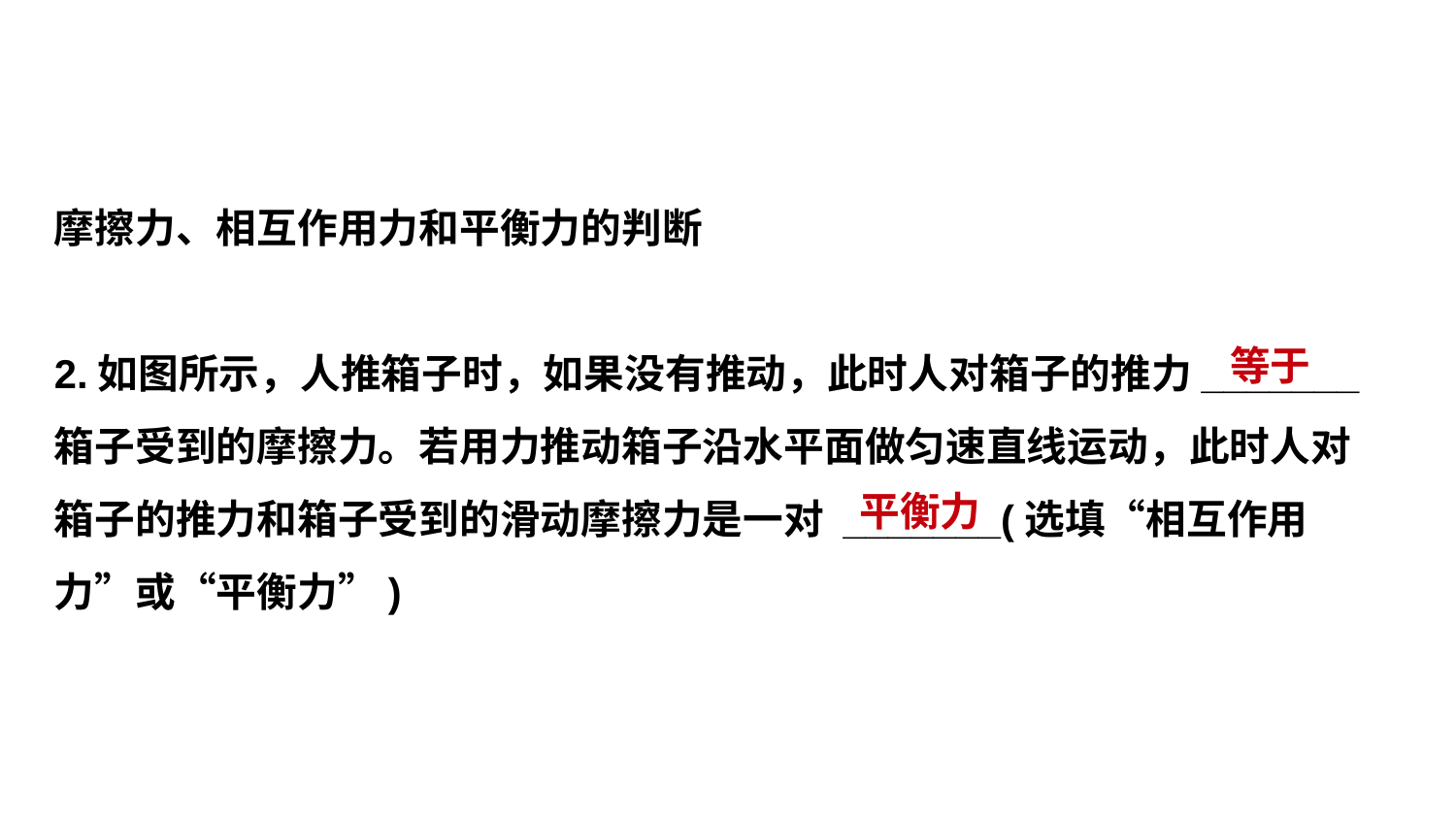

摩擦力、相互作用力和平衡力的判断

2.如图所示，人推箱子时，如果没有推动，此时人对箱子的推力_______
箱子受到的摩擦力。若用力推动箱子沿水平面做匀速直线运动，此时人对
箱子的推力和箱子受到的滑动摩擦力是一对 _______(选填“相互作用
力”或“平衡力”)
 等于
平衡力